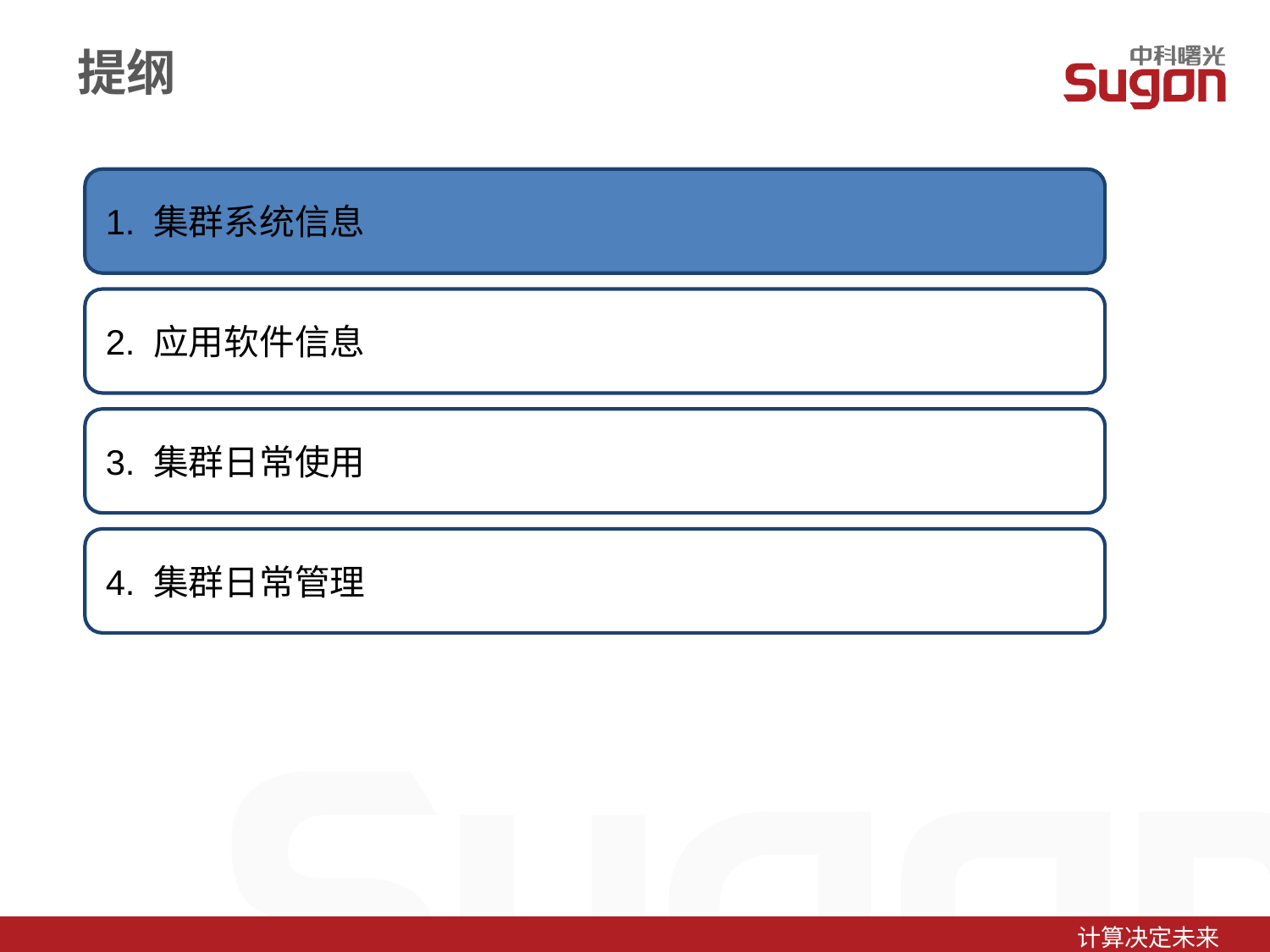

提纲
1. 集群系统信息
2. 应用软件信息
3. 集群日常使用
4. 集群日常管理